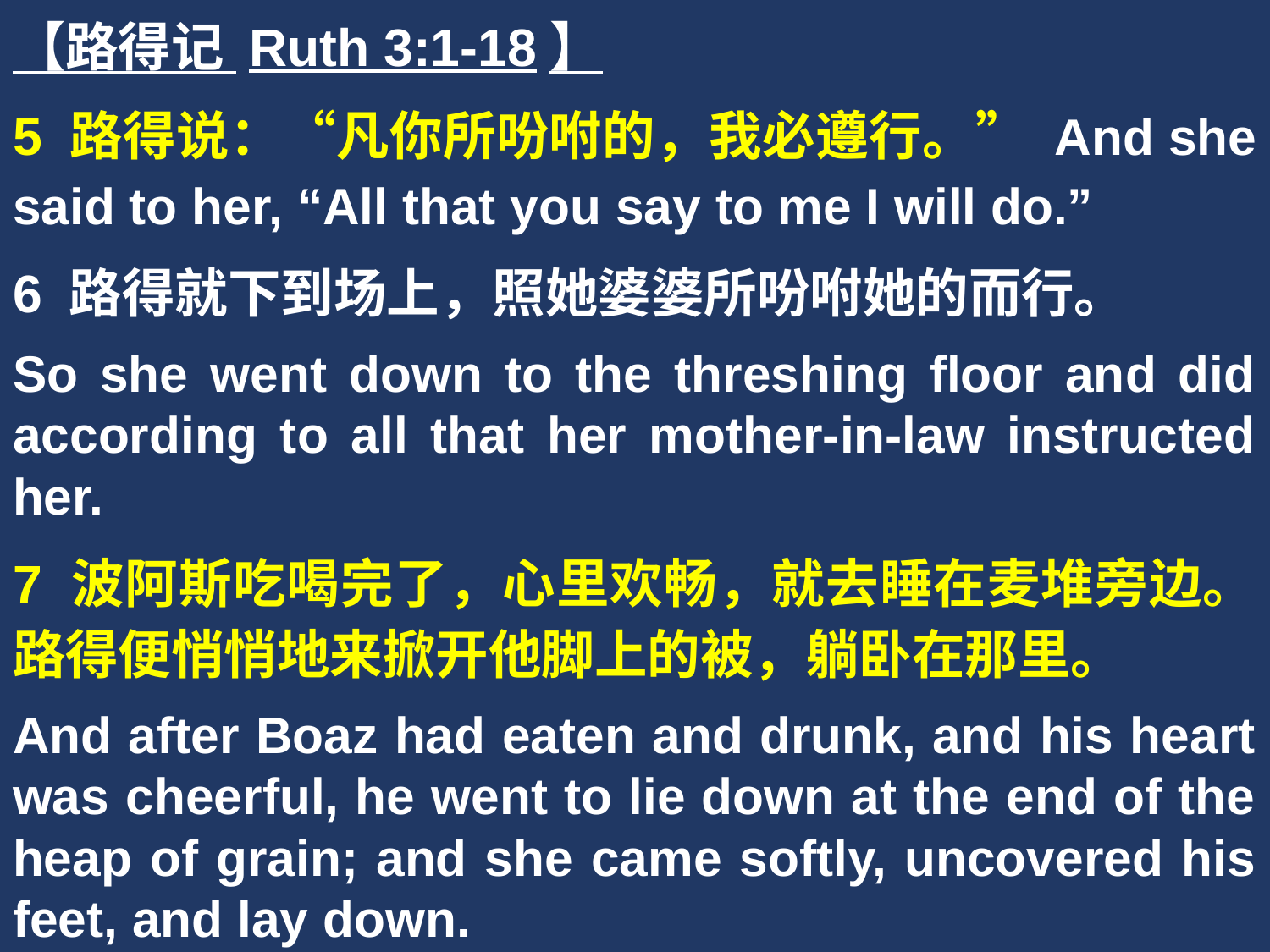

【路得记 Ruth 3:1-18】
5 路得说：“凡你所吩咐的，我必遵行。” And she said to her, “All that you say to me I will do.”
6 路得就下到场上，照她婆婆所吩咐她的而行。
So she went down to the threshing floor and did according to all that her mother-in-law instructed her.
7 波阿斯吃喝完了，心里欢畅，就去睡在麦堆旁边。路得便悄悄地来掀开他脚上的被，躺卧在那里。
And after Boaz had eaten and drunk, and his heart was cheerful, he went to lie down at the end of the heap of grain; and she came softly, uncovered his feet, and lay down.